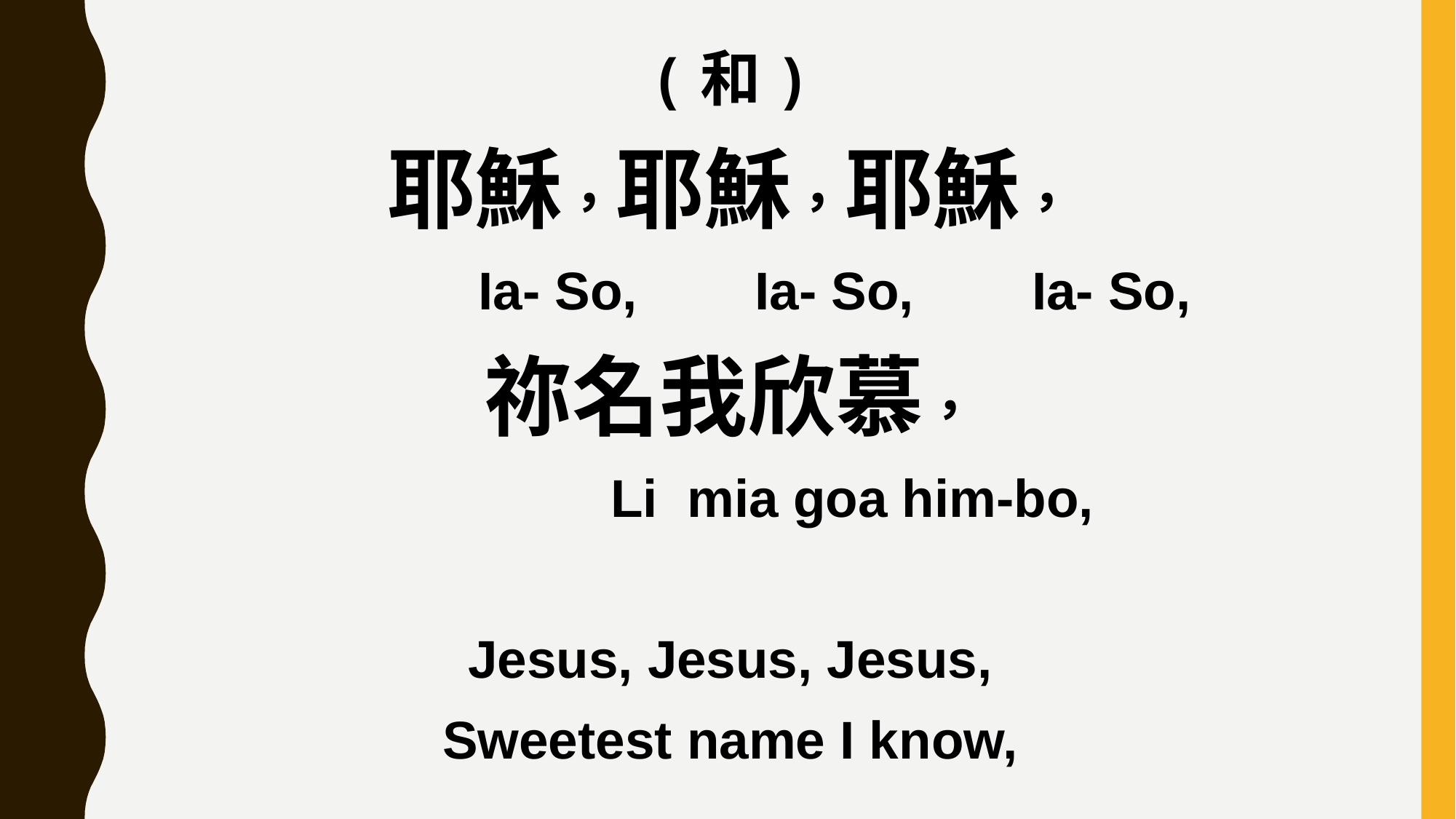

(和)
耶穌，耶穌，耶穌，
                   Ia- So,        Ia- So,        Ia- So,
祢名我欣慕，
                            Li  mia goa him-bo,

Jesus, Jesus, Jesus,
Sweetest name I know,